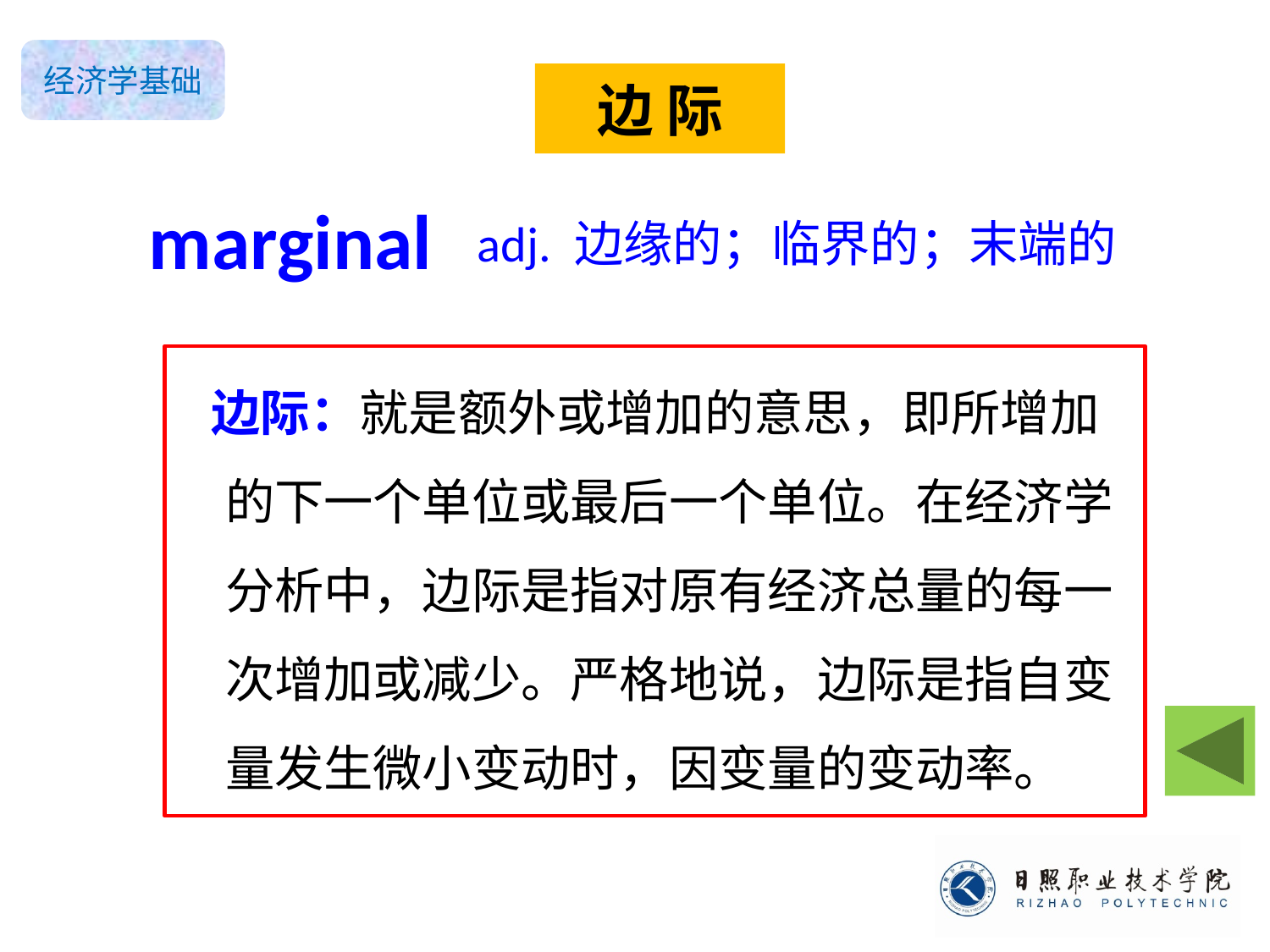

# 边 际
marginal
adj. 边缘的；临界的；末端的
  边际：就是额外或增加的意思，即所增加的下一个单位或最后一个单位。在经济学分析中，边际是指对原有经济总量的每一次增加或减少。严格地说，边际是指自变量发生微小变动时，因变量的变动率。